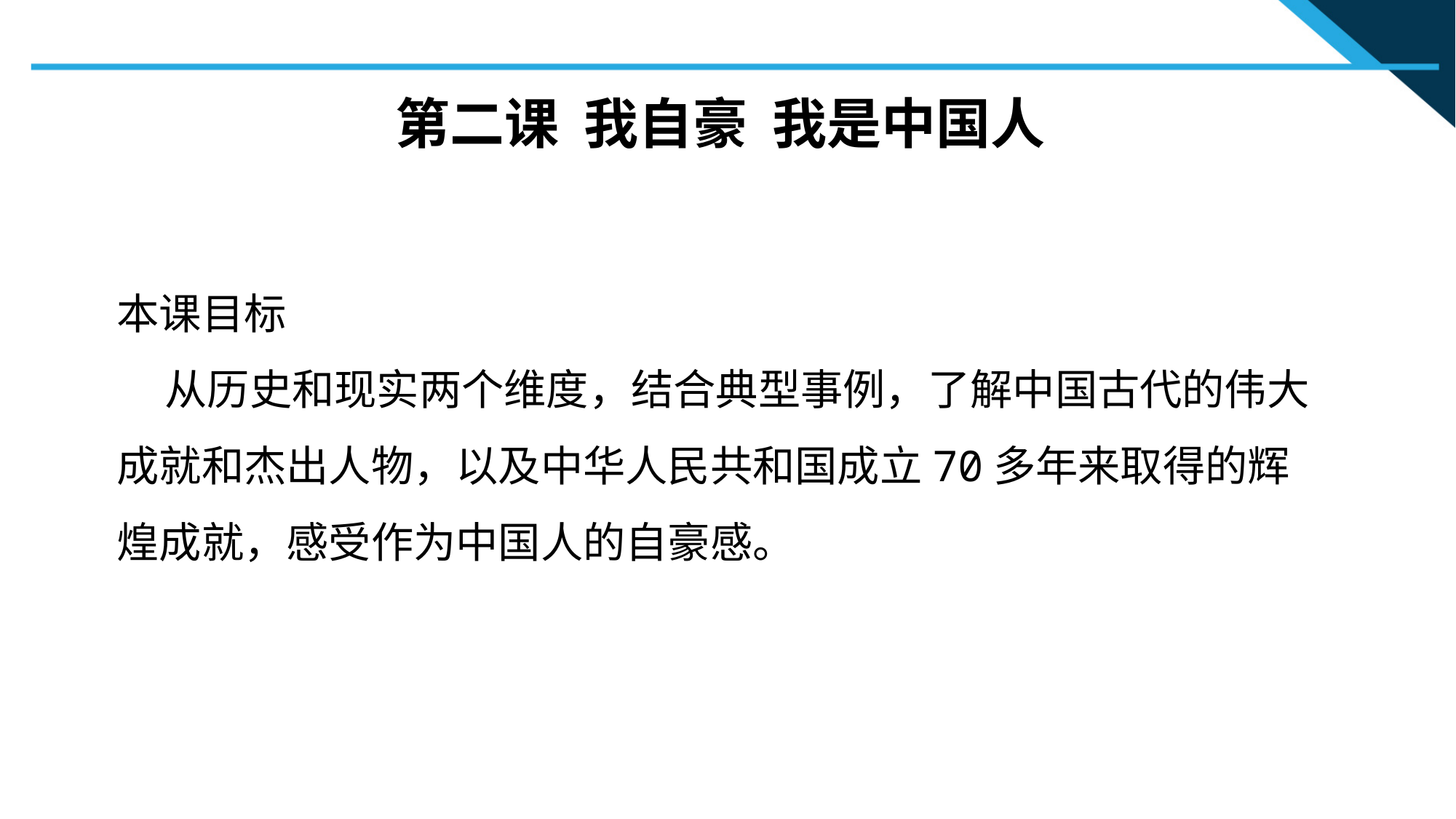

# 第二课  我自豪  我是中国人
本课目标
    从历史和现实两个维度，结合典型事例，了解中国古代的伟大成就和杰出人物，以及中华人民共和国成立70多年来取得的辉煌成就，感受作为中国人的自豪感。